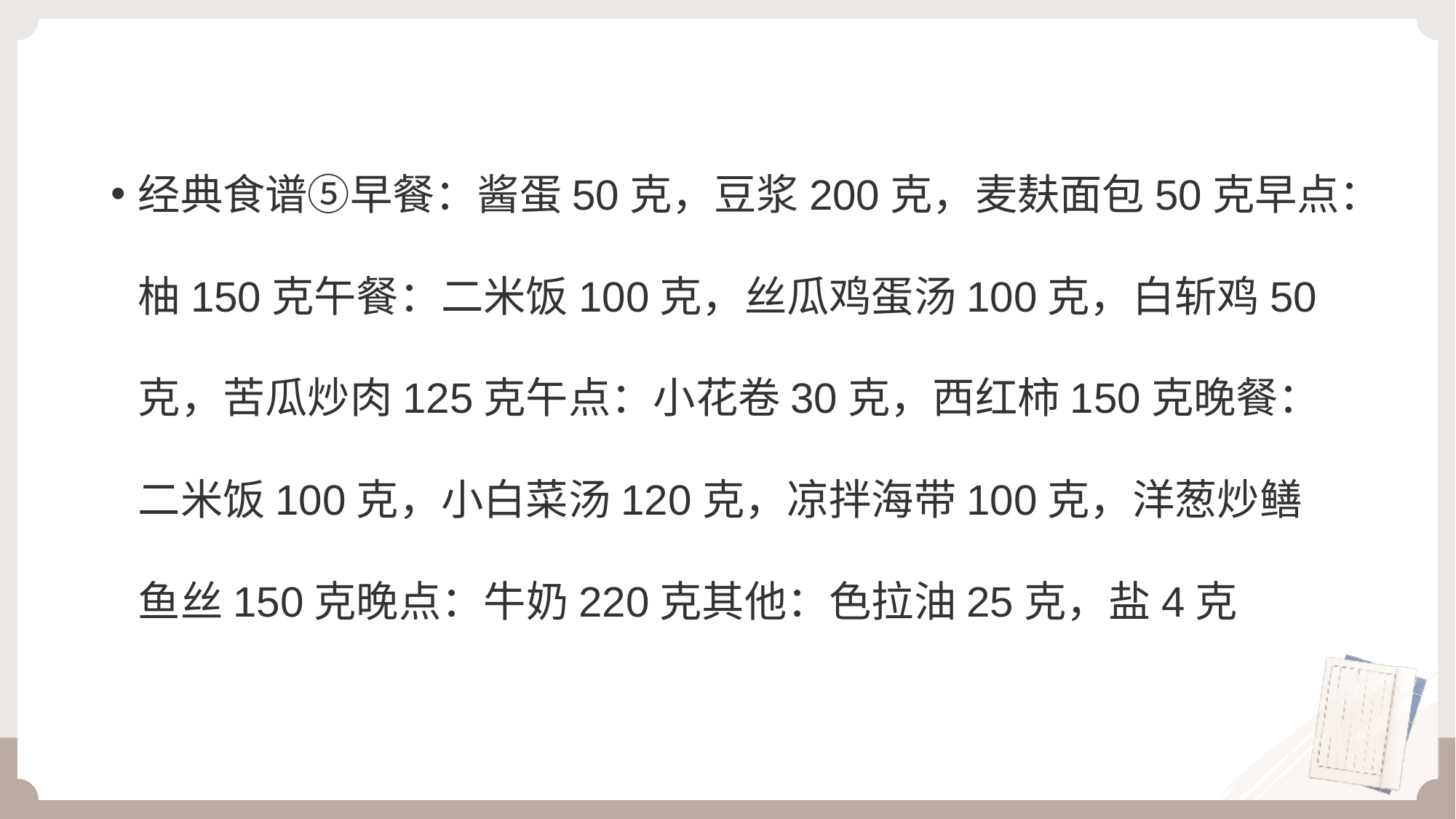

经典食谱⑤早餐：酱蛋50克，豆浆200克，麦麸面包50克早点：柚150克午餐：二米饭100克，丝瓜鸡蛋汤100克，白斩鸡50克，苦瓜炒肉125克午点：小花卷30克，西红柿150克晚餐：二米饭100克，小白菜汤120克，凉拌海带100克，洋葱炒鳝鱼丝150克晚点：牛奶220克其他：色拉油25克，盐4克